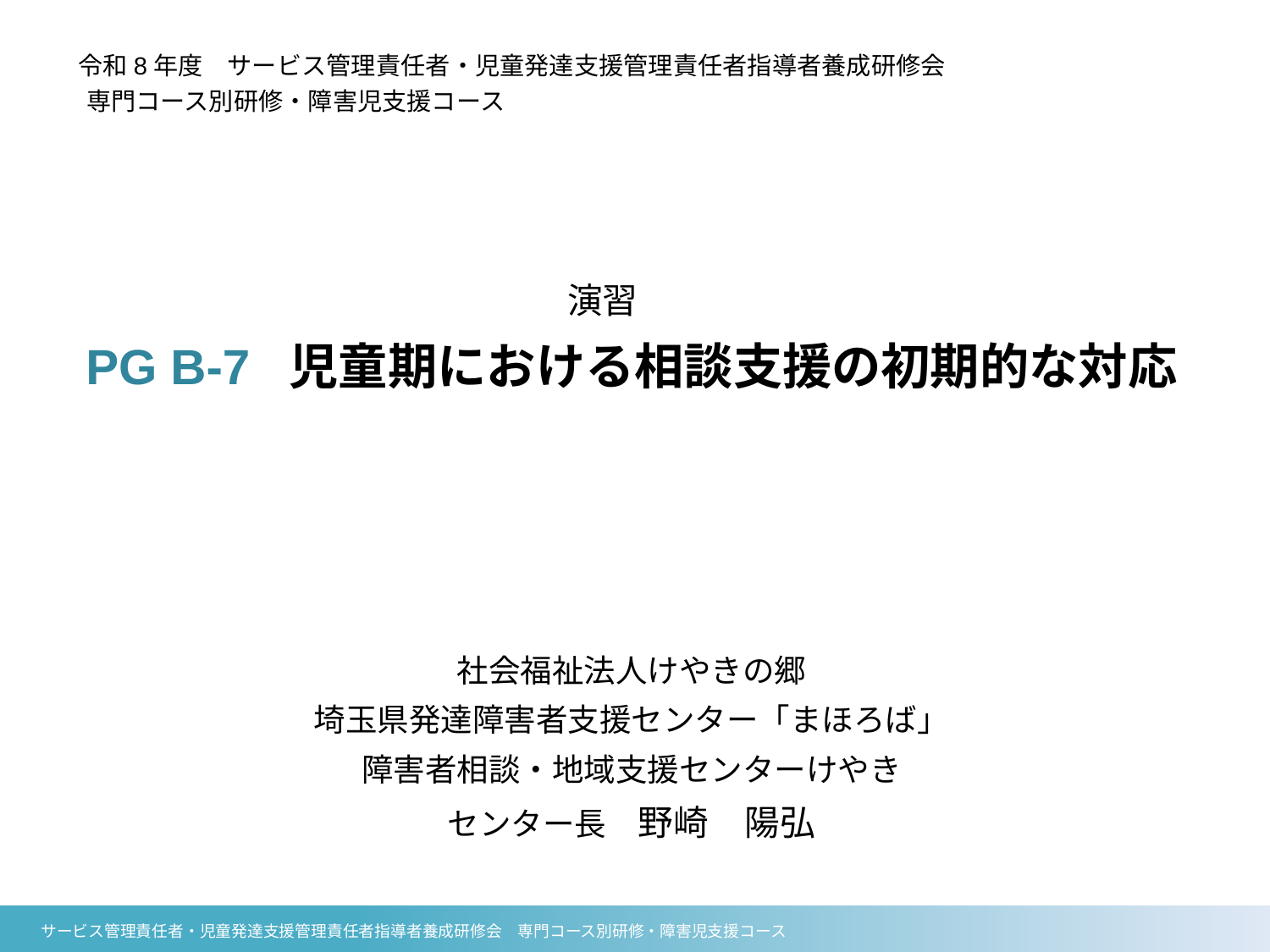

令和8年度　サービス管理責任者・児童発達支援管理責任者指導者養成研修会
 　専門コース別研修・障害児支援コース

演習
PG B-7  児童期における相談支援の初期的な対応

社会福祉法人けやきの郷
埼玉県発達障害者支援センター「まほろば」
障害者相談・地域支援センターけやき
センター長　野崎　陽弘